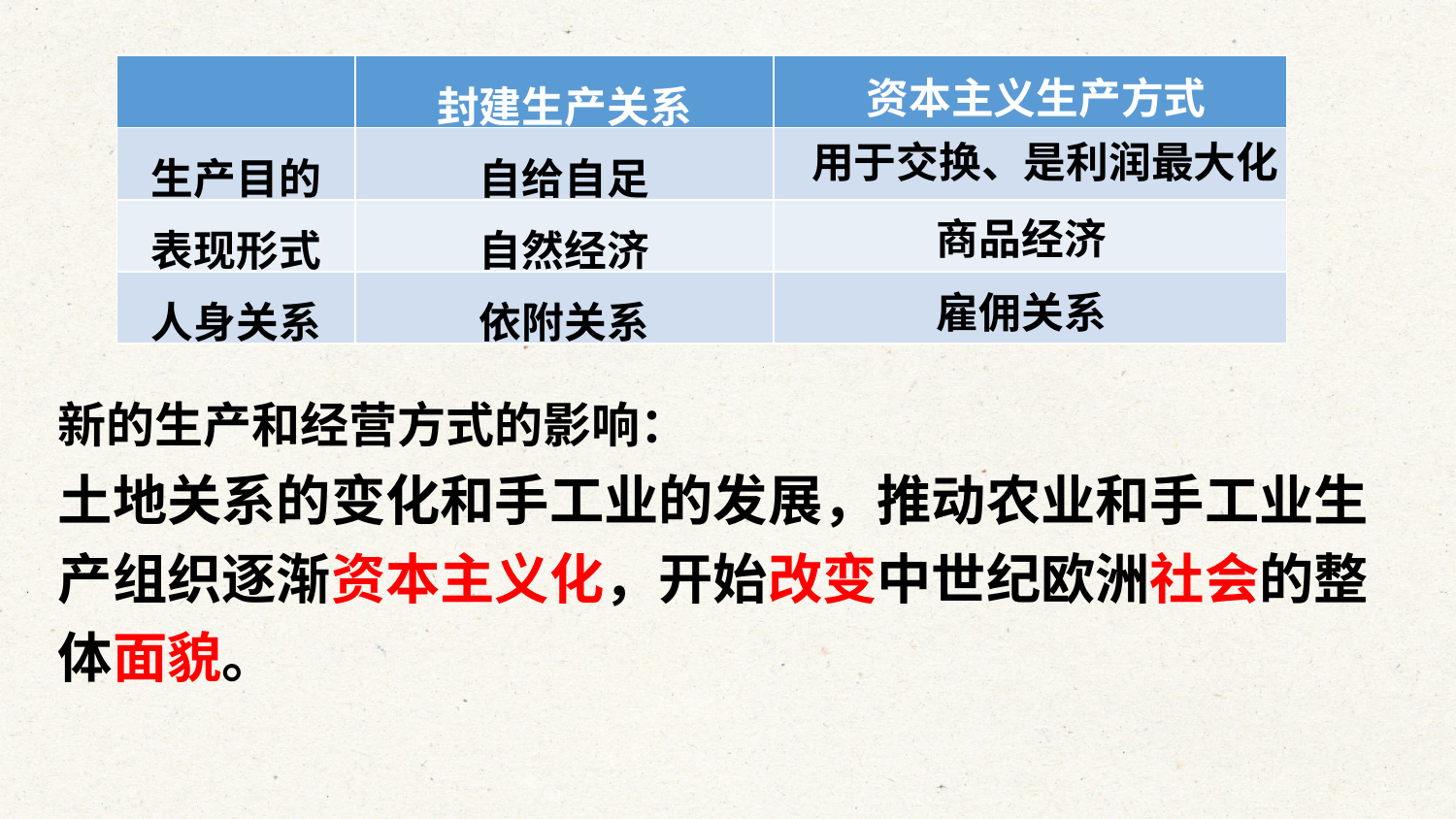

|  | 封建生产关系 |  |
| --- | --- | --- |
| 生产目的 | 自给自足 |  |
| 表现形式 | 自然经济 |  |
| 人身关系 | 依附关系 |  |
资本主义生产方式
用于交换、是利润最大化
商品经济
雇佣关系
新的生产和经营方式的影响：
土地关系的变化和手工业的发展，推动农业和手工业生产组织逐渐资本主义化，开始改变中世纪欧洲社会的整体面貌。